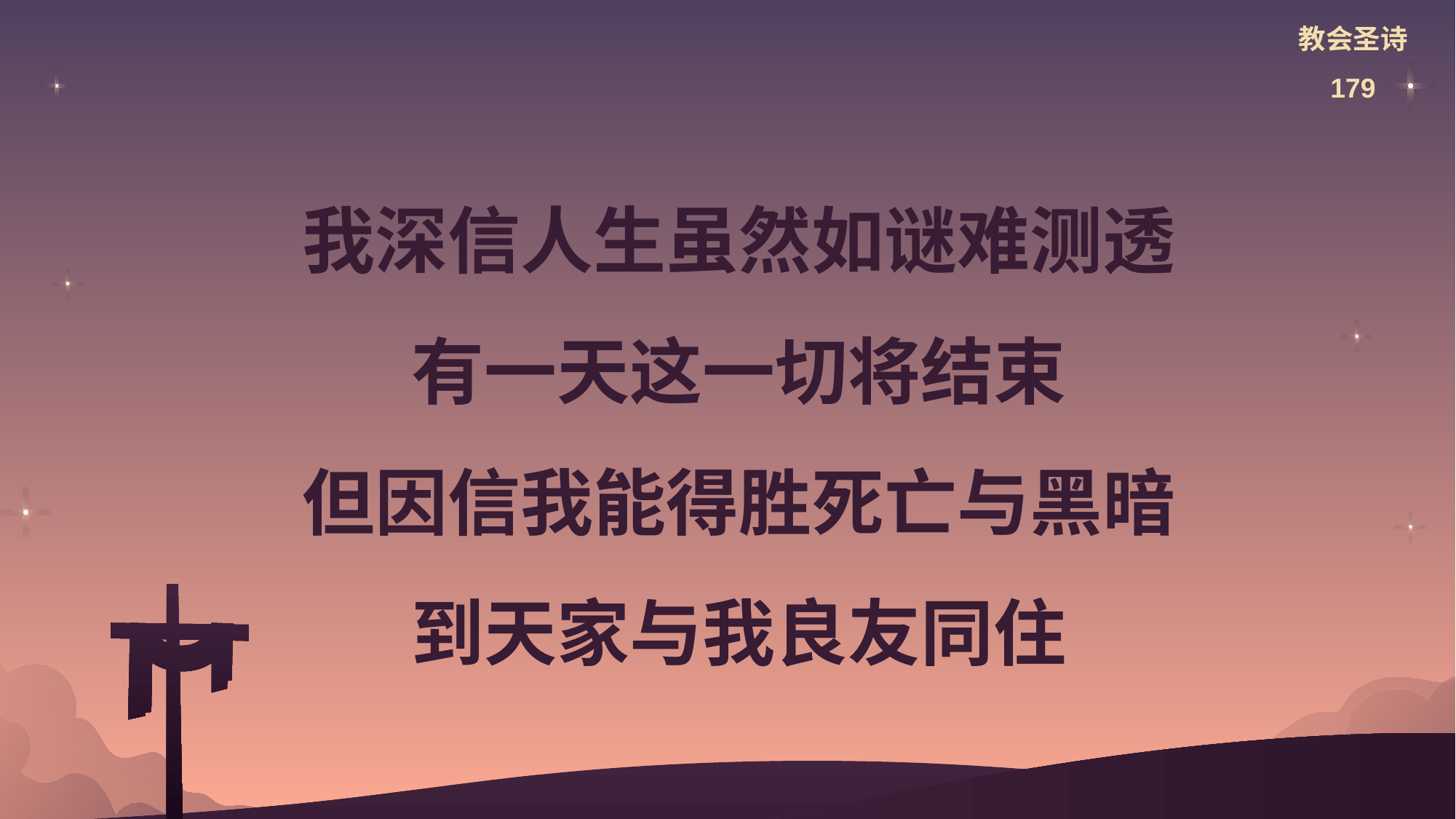

教会圣诗 179
我深信人生虽然如谜难测透
有一天这一切将结束
但因信我能得胜死亡与黑暗
到天家与我良友同住